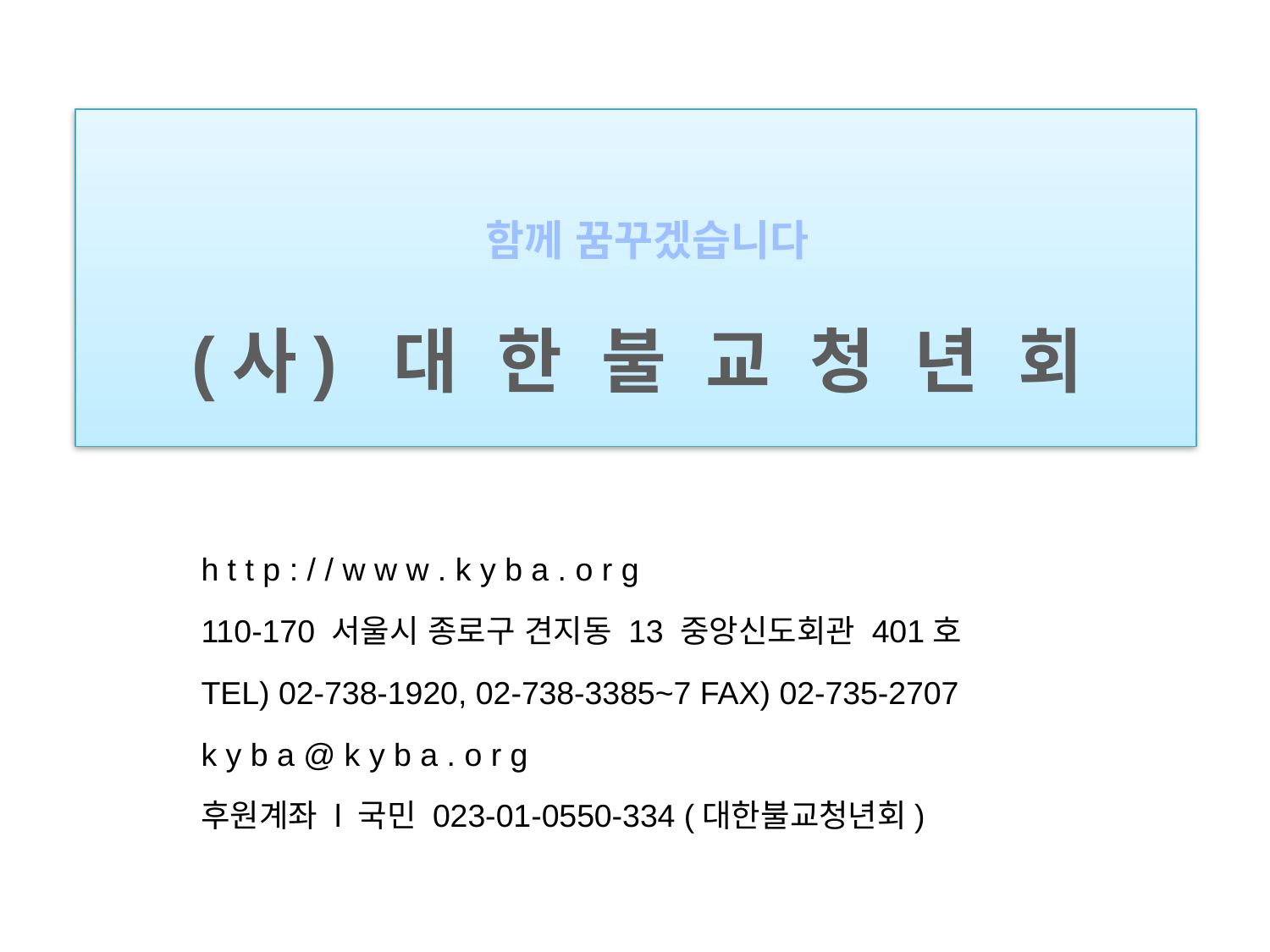

함께 꿈꾸겠습니다
(사)  대  한  불  교  청  년  회

h t t p : / / w w w . k y b a . o r g
110-170 서울시 종로구 견지동 13 중앙신도회관 401호
TEL) 02-738-1920, 02-738-3385~7 FAX) 02-735-2707
k y b a @ k y b a . o r g
후원계좌 l 국민 023-01-0550-334 (대한불교청년회)